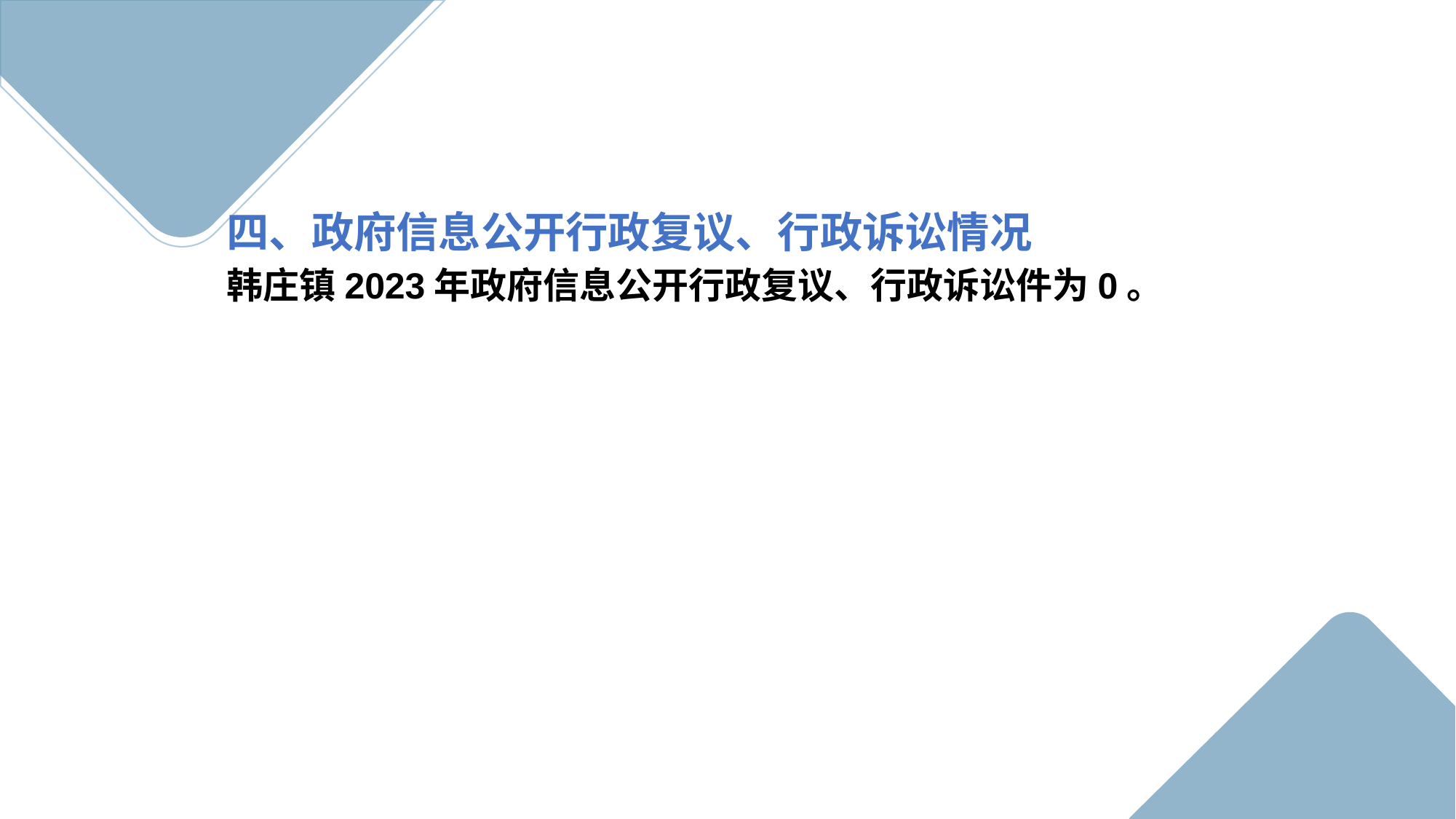

四、政府信息公开行政复议、行政诉讼情况
       韩庄镇2023年政府信息公开行政复议、行政诉讼件为0。